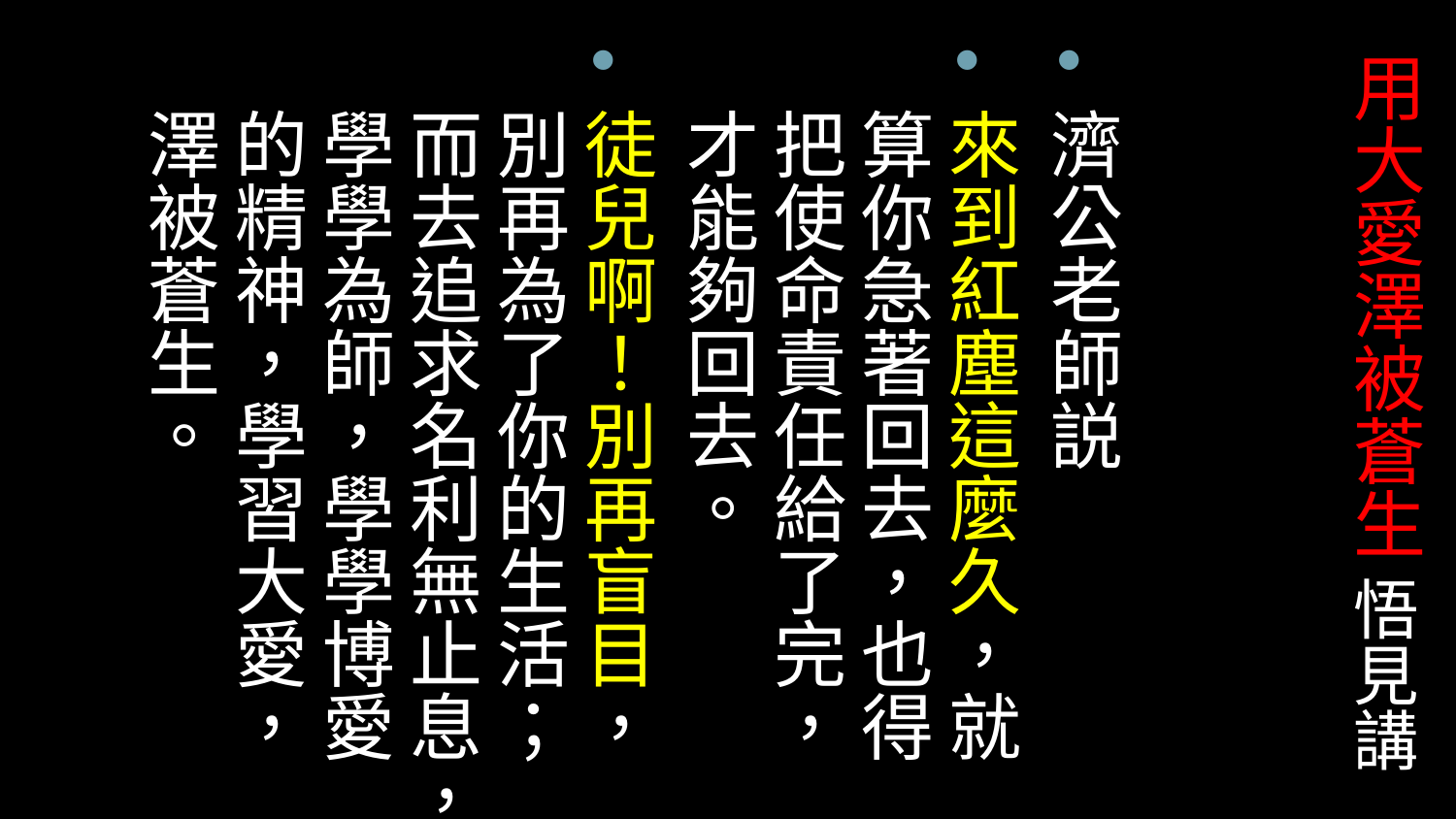

# 用大愛澤被蒼生 悟見講
濟公老師説
來到紅塵這麼久，就算你急著回去，也得把使命責任給了完，才能夠回去。
徒兒啊！別再盲目，別再為了你的生活；而去追求名利無止息，學學為師，學學博愛的精神，學習大愛，澤被蒼生。